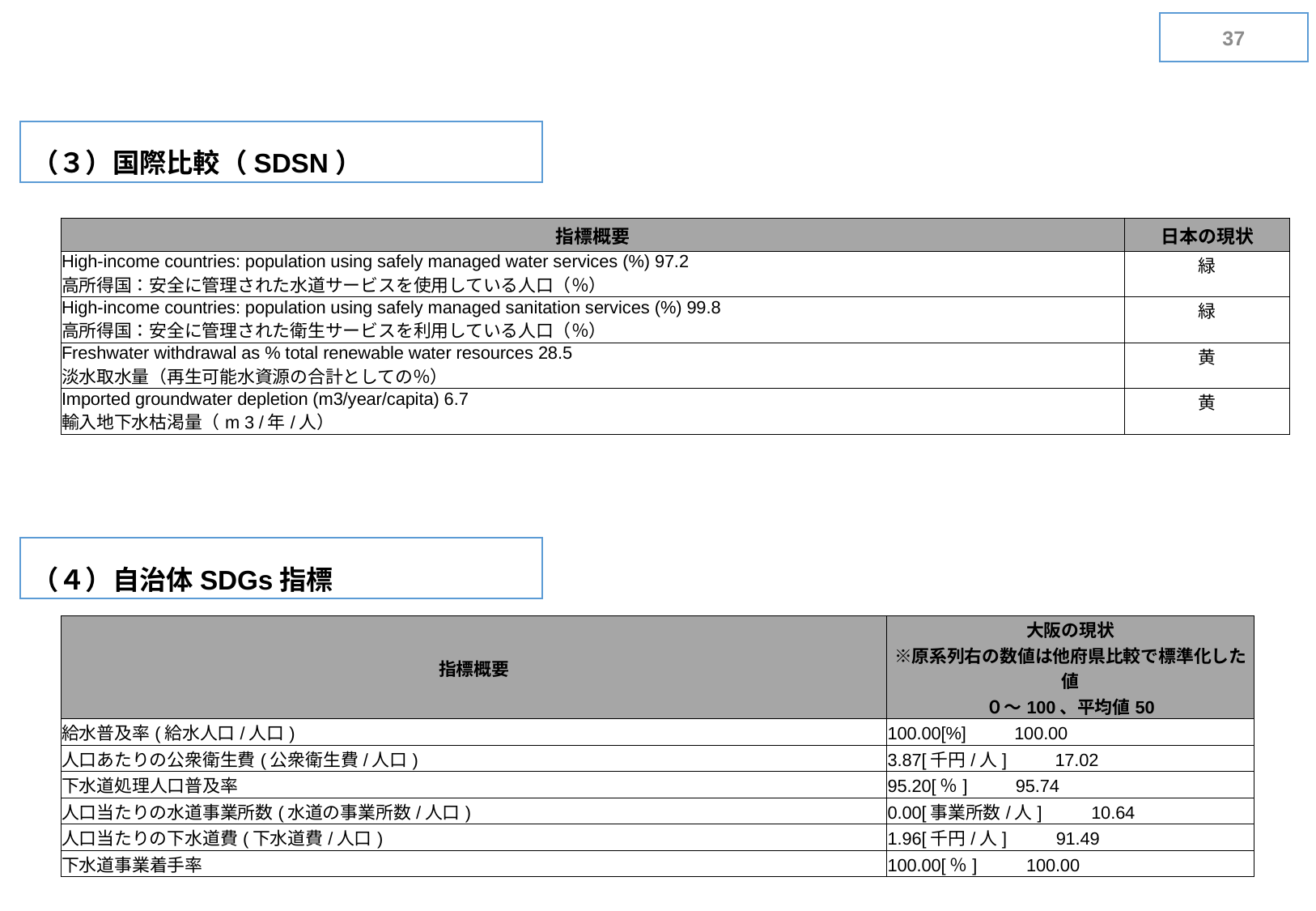

37
（３）国際比較（SDSN）
| 指標概要 | 日本の現状 |
| --- | --- |
| High-income countries: population using safely managed water services (%) 97.2 高所得国：安全に管理された水道サービスを使用している人口（％） | 緑 |
| High-income countries: population using safely managed sanitation services (%) 99.8 高所得国：安全に管理された衛生サービスを利用している人口（％） | 緑 |
| Freshwater withdrawal as % total renewable water resources 28.5 淡水取水量（再生可能水資源の合計としての％） | 黄 |
| Imported groundwater depletion (m3/year/capita) 6.7 輸入地下水枯渇量（m 3 /年/人） | 黄 |
（４）自治体SDGs指標
| 指標概要 | 大阪の現状 ※原系列右の数値は他府県比較で標準化した値 ０～100、平均値50 |
| --- | --- |
| 給⽔普及率(給⽔⼈⼝/⼈⼝) | 100.00[%]　　 100.00 |
| ⼈⼝あたりの公衆衛⽣費(公衆衛⽣費/⼈⼝) | 3.87[千円/⼈]　　 17.02 |
| 下⽔道処理⼈⼝普及率 | 95.20[％]　　 95.74 |
| ⼈⼝当たりの⽔道事業所数(⽔道の事業所数/⼈⼝) | 0.00[事業所数/⼈] 　　10.64 |
| ⼈⼝当たりの下⽔道費(下⽔道費/⼈⼝) | 1.96[千円/⼈] 　　91.49 |
| 下⽔道事業着⼿率 | 100.00[％] 　　100.00 |